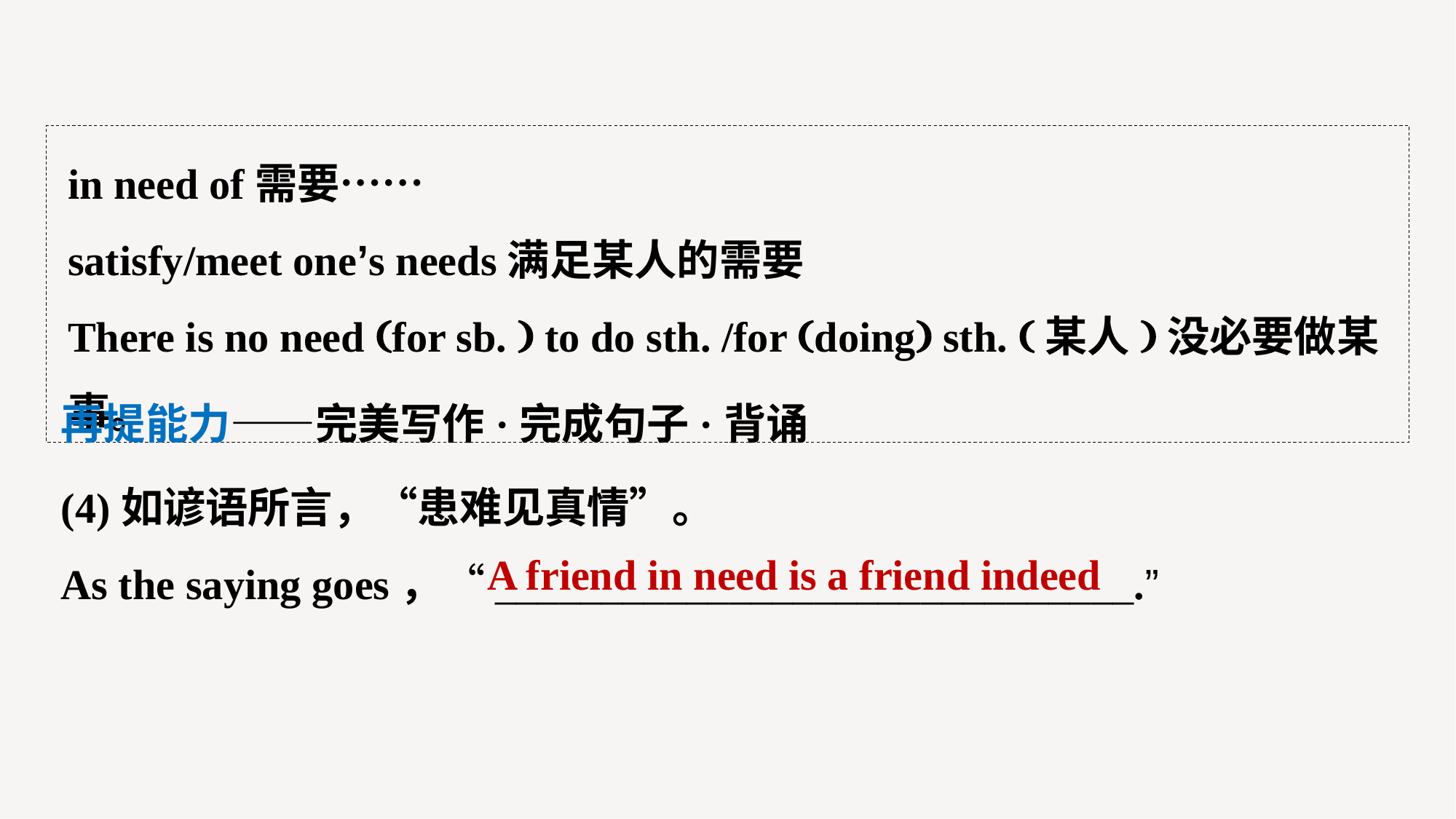

in need of需要……
satisfy/meet one’s needs满足某人的需要
There is no need (for sb. ) to do sth. /for (doing) sth. (某人)没必要做某事。
再提能力——完美写作·完成句子·背诵
(4)如谚语所言，“患难见真情”。
As the saying goes，“______________________________.”
A friend in need is a friend indeed